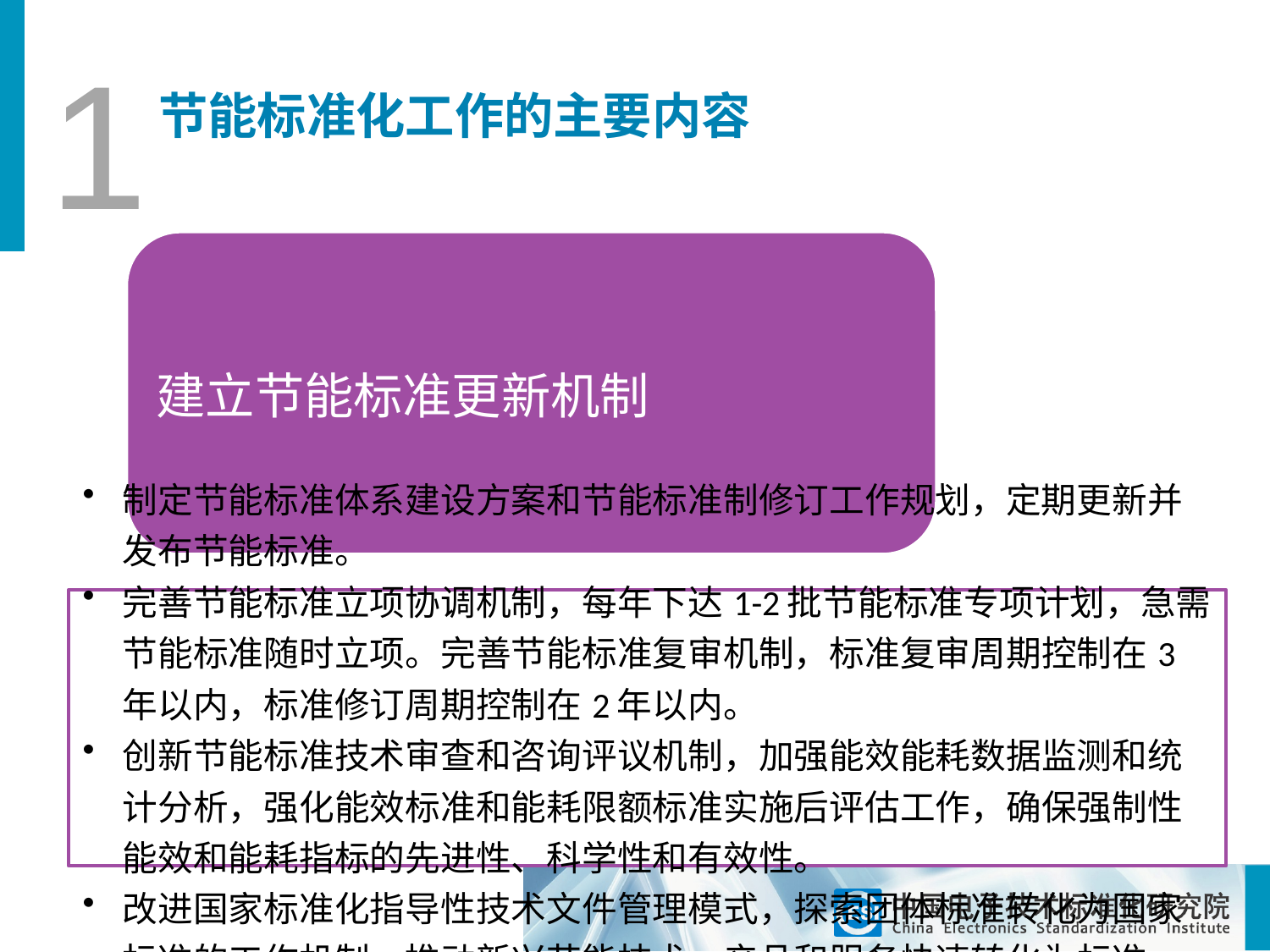

1
节能标准化工作的主要内容
建立节能标准更新机制
制定节能标准体系建设方案和节能标准制修订工作规划，定期更新并发布节能标准。
完善节能标准立项协调机制，每年下达1-2批节能标准专项计划，急需节能标准随时立项。完善节能标准复审机制，标准复审周期控制在3年以内，标准修订周期控制在2年以内。
创新节能标准技术审查和咨询评议机制，加强能效能耗数据监测和统计分析，强化能效标准和能耗限额标准实施后评估工作，确保强制性能效和能耗指标的先进性、科学性和有效性。